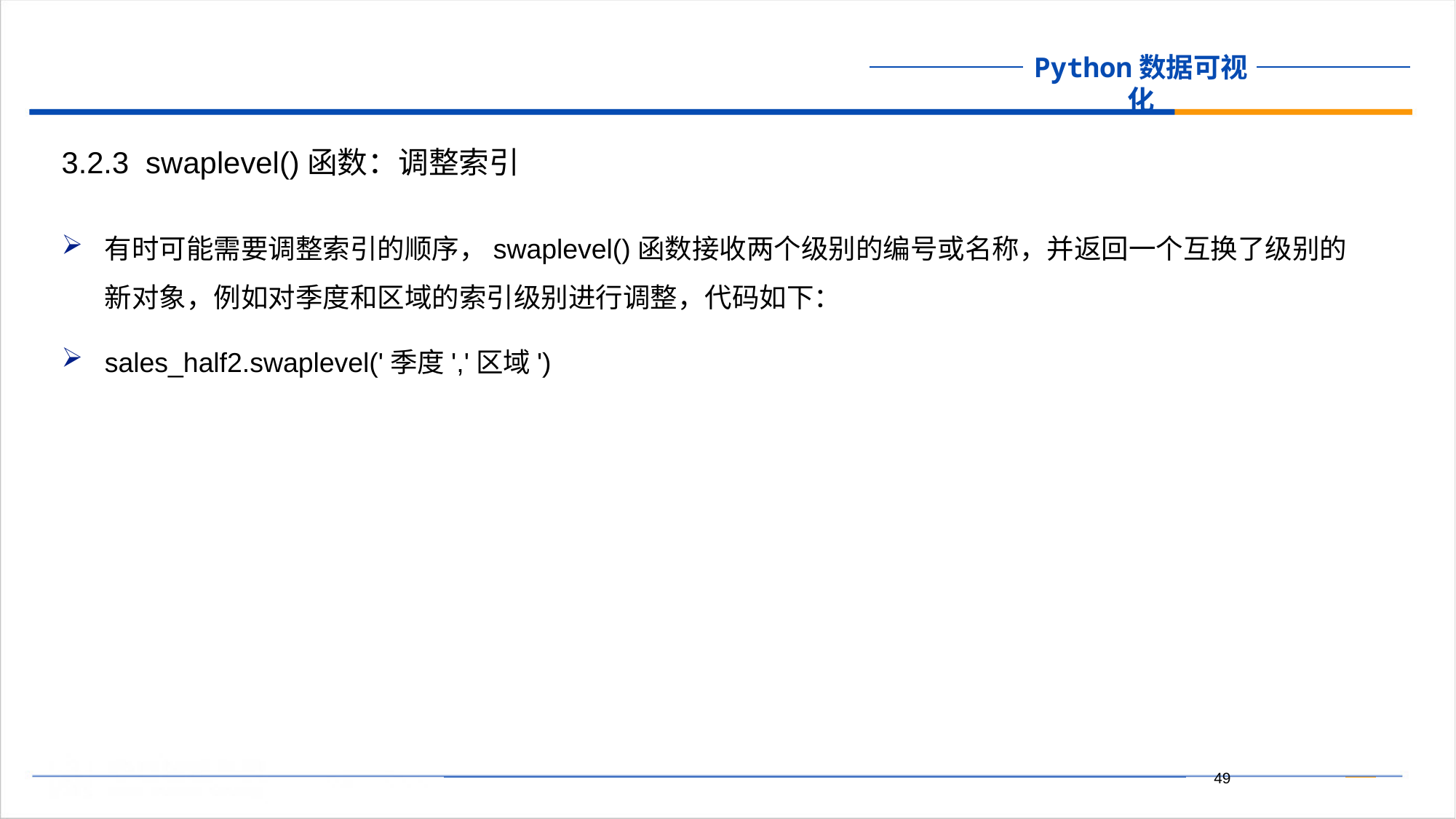

3.2.3  swaplevel()函数：调整索引
有时可能需要调整索引的顺序，swaplevel()函数接收两个级别的编号或名称，并返回一个互换了级别的新对象，例如对季度和区域的索引级别进行调整，代码如下：
sales_half2.swaplevel('季度','区域')